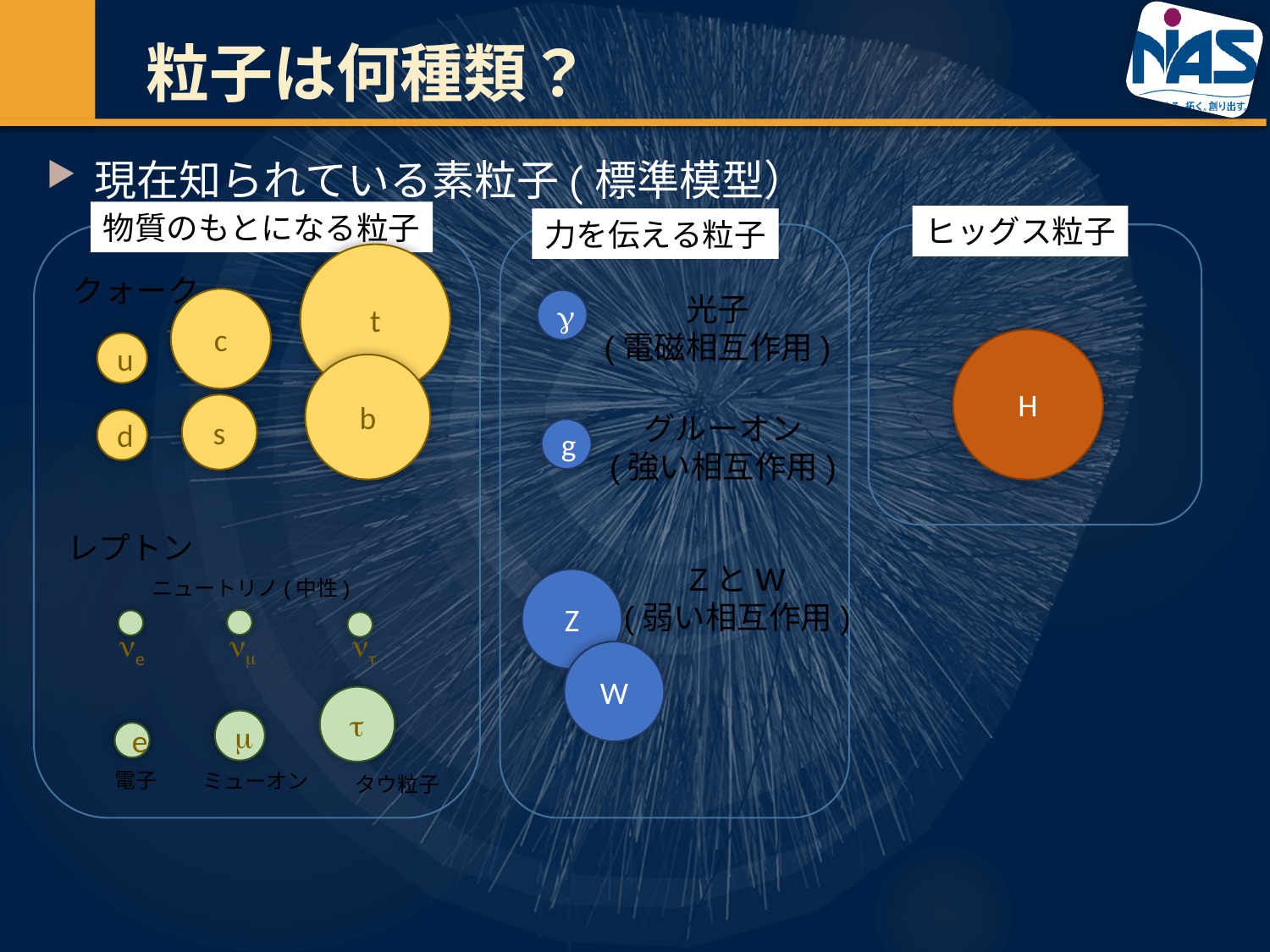

# 粒子は何種類？
現在知られている素粒子(標準模型）
物質のもとになる粒子
ヒッグス粒子
力を伝える粒子

t
クォーク
光子
(電磁相互作用)
c
γ
H
u
b
s
グルーオン
(強い相互作用)
d
g
レプトン
ZとW
(弱い相互作用)
ニュートリノ(中性)
Z

νμ
ντ
νe
W
τ
μ
e
電子
ミューオン
タウ粒子